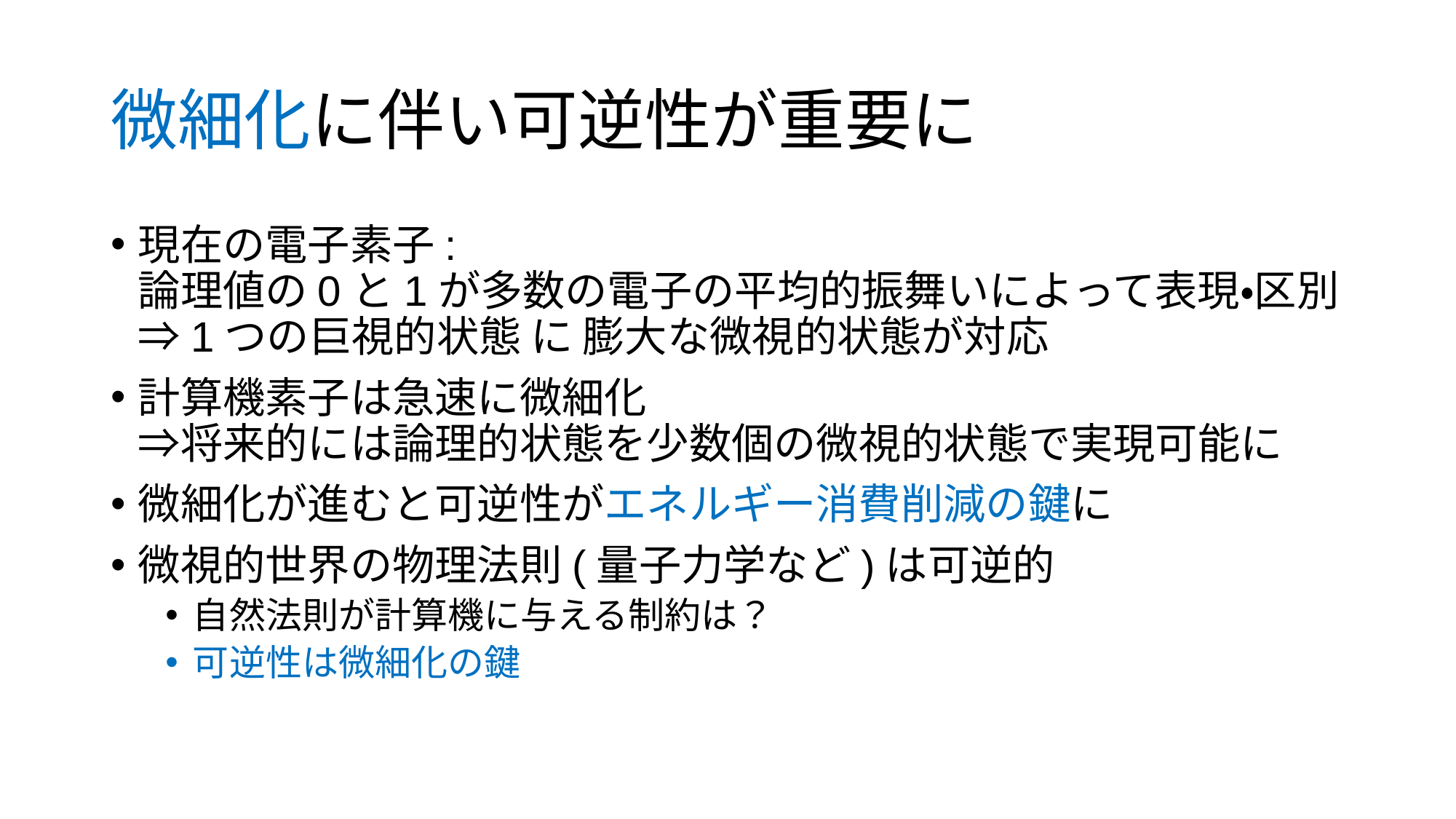

# 微細化に伴い可逆性が重要に
現在の電子素子:
論理値の0と1が多数の電子の平均的振舞いによって表現・区別
⇒1つの巨視的状態 に 膨大な微視的状態が対応
計算機素子は急速に微細化
⇒将来的には論理的状態を少数個の微視的状態で実現可能に
微細化が進むと可逆性がエネルギー消費削減の鍵に
微視的世界の物理法則(量子力学など)は可逆的
自然法則が計算機に与える制約は？
可逆性は微細化の鍵